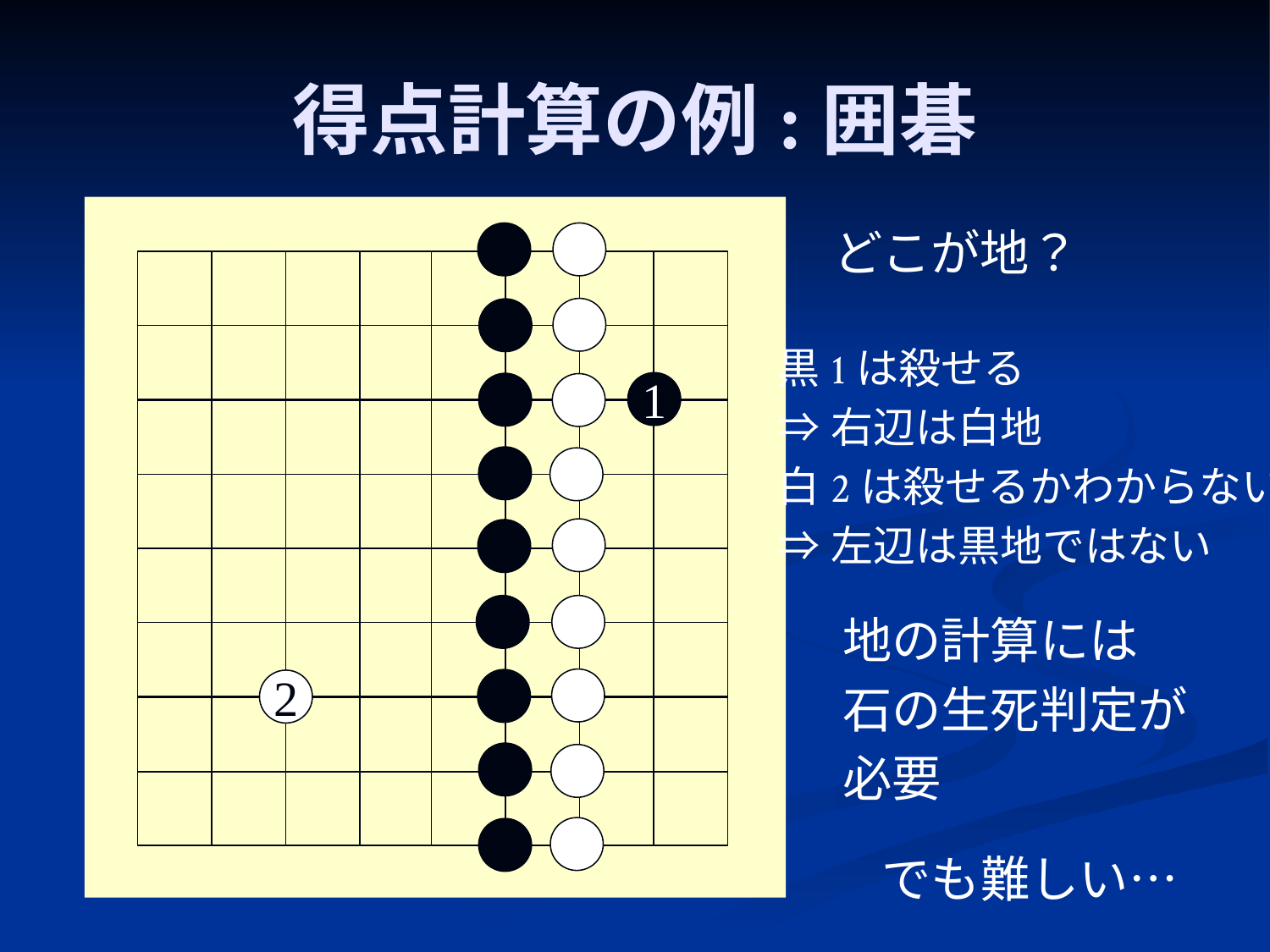

# 得点計算の例:囲碁

どこが地？

黒1は殺せる
⇒右辺は白地
白2は殺せるかわからない
⇒左辺は黒地ではない
1

地の計算には
石の生死判定が
必要

2

でも難しい…